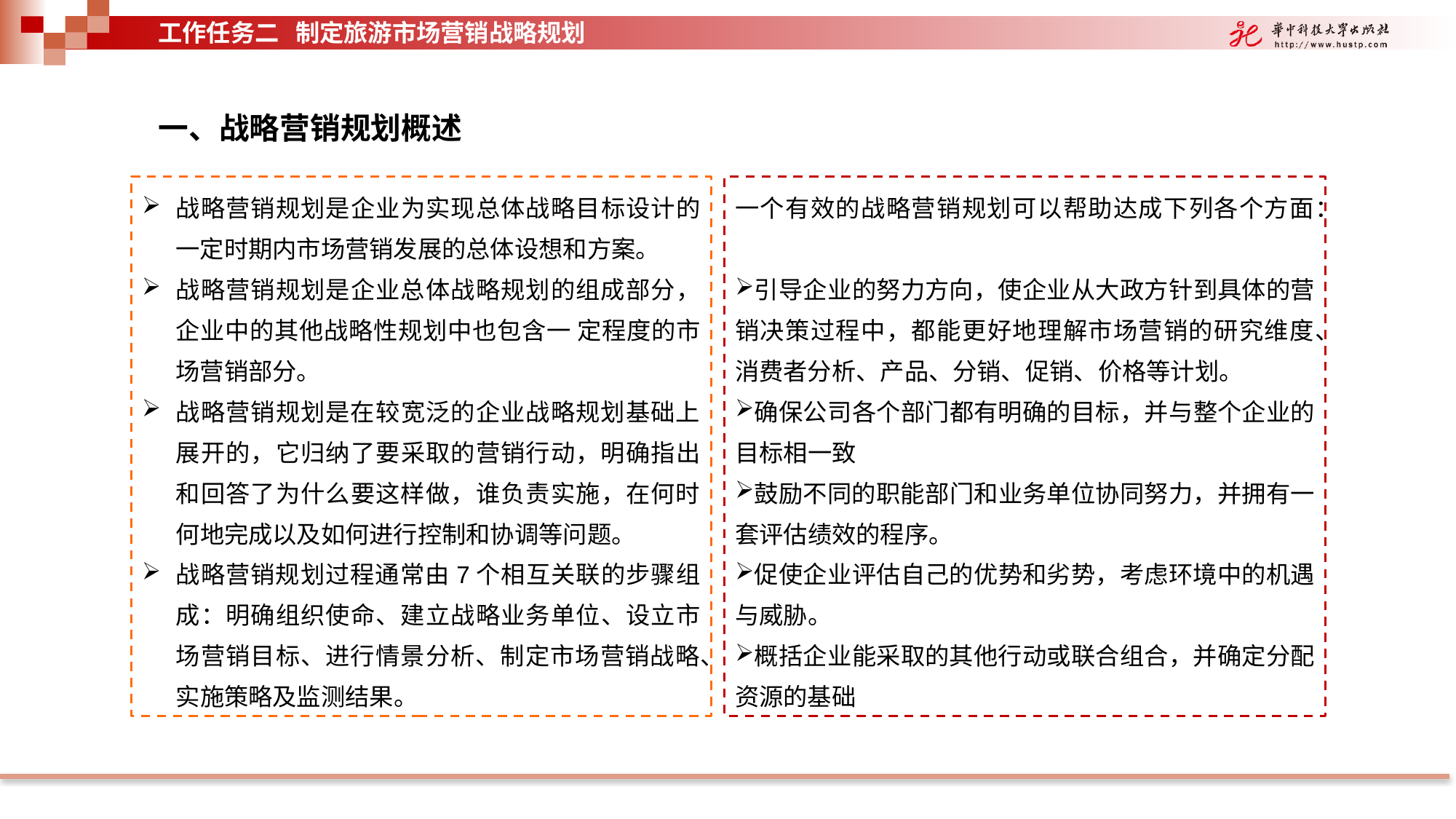

工作任务二   制定旅游市场营销战略规划
一、战略营销规划概述
战略营销规划是企业为实现总体战略目标设计的一定时期内市场营销发展的总体设想和方案。
战略营销规划是企业总体战略规划的组成部分，企业中的其他战略性规划中也包含一 定程度的市场营销部分。
战略营销规划是在较宽泛的企业战略规划基础上展开的，它归纳了要采取的营销行动，明确指出和回答了为什么要这样做，谁负责实施，在何时何地完成以及如何进行控制和协调等问题。
战略营销规划过程通常由7个相互关联的步骤组成：明确组织使命、建立战略业务单位、设立市场营销目标、进行情景分析、制定市场营销战略、实施策略及监测结果。
一个有效的战略营销规划可以帮助达成下列各个方面：

引导企业的努力方向，使企业从大政方针到具体的营销决策过程中，都能更好地理解市场营销的研究维度、消费者分析、产品、分销、促销、价格等计划。
确保公司各个部门都有明确的目标，并与整个企业的目标相一致
鼓励不同的职能部门和业务单位协同努力，并拥有一套评估绩效的程序。
促使企业评估自己的优势和劣势，考虑环境中的机遇与威胁。
概括企业能采取的其他行动或联合组合，并确定分配资源的基础